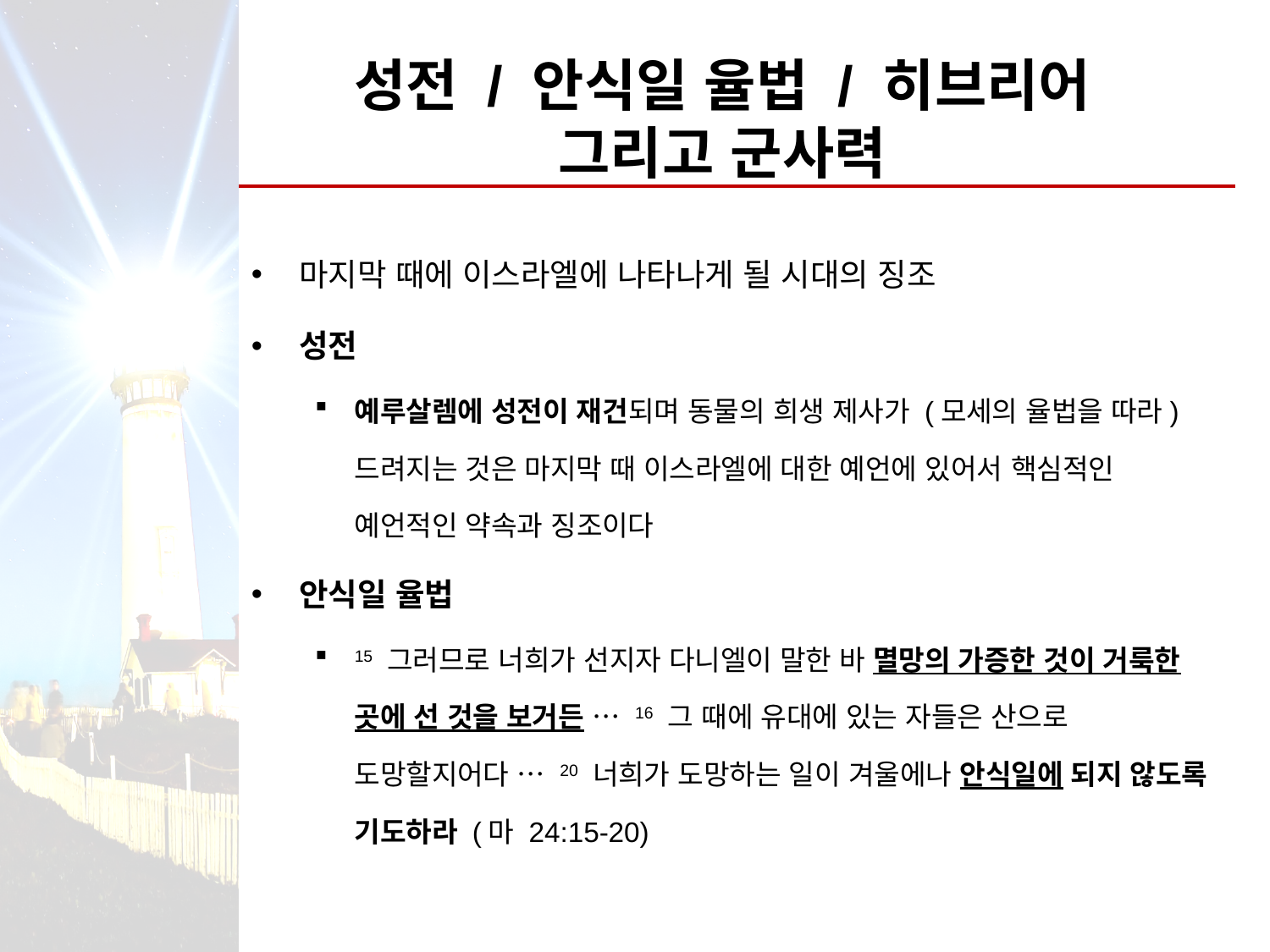

# 성전 / 안식일 율법 / 히브리어 그리고 군사력
마지막 때에 이스라엘에 나타나게 될 시대의 징조
성전
예루살렘에 성전이 재건되며 동물의 희생 제사가 (모세의 율법을 따라) 드려지는 것은 마지막 때 이스라엘에 대한 예언에 있어서 핵심적인 예언적인 약속과 징조이다
안식일 율법
15 그러므로 너희가 선지자 다니엘이 말한 바 멸망의 가증한 것이 거룩한 곳에 선 것을 보거든 … 16 그 때에 유대에 있는 자들은 산으로 도망할지어다 … 20 너희가 도망하는 일이 겨울에나 안식일에 되지 않도록 기도하라 (마 24:15-20)